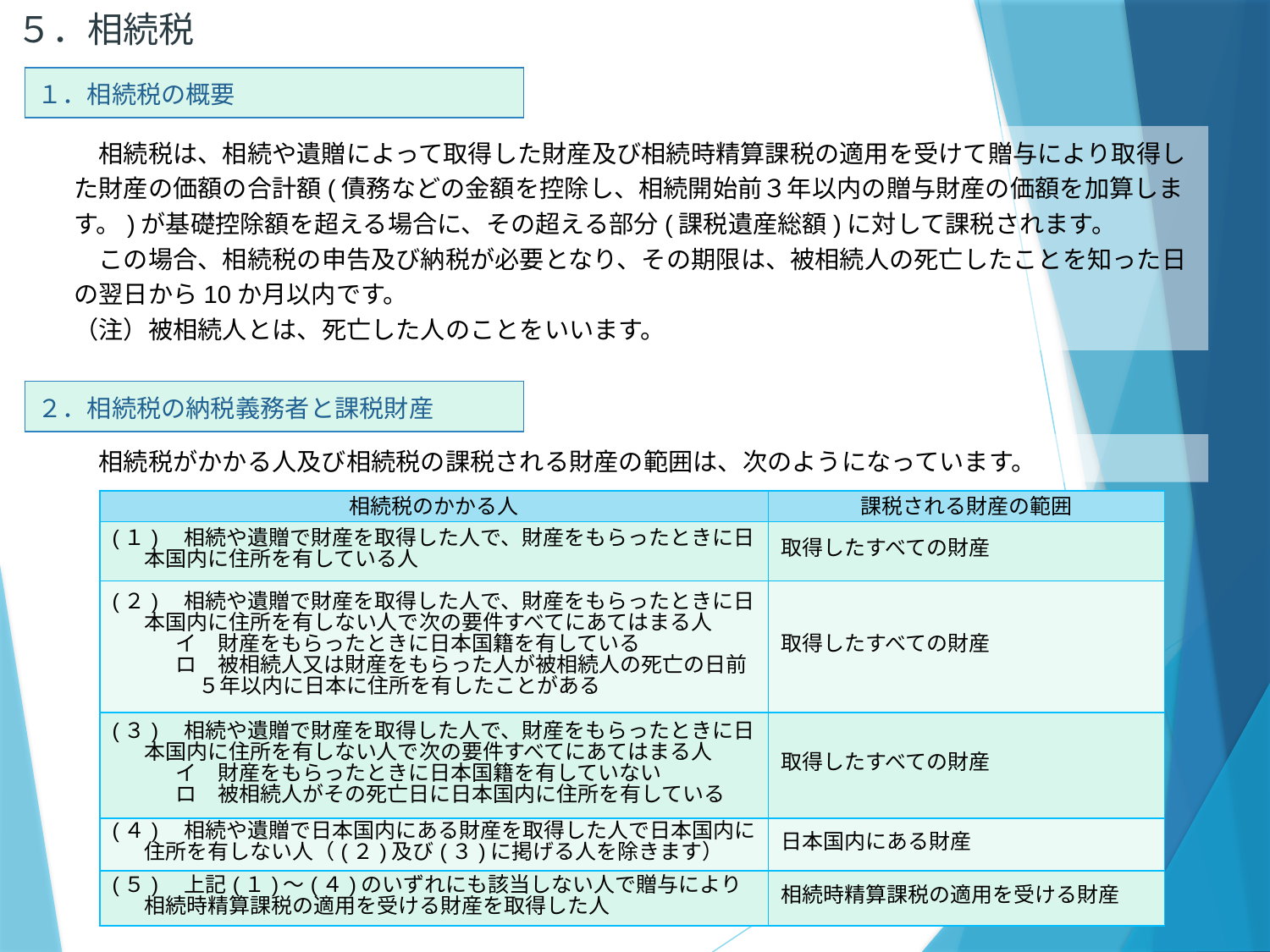

５．相続税
| １．相続税の概要 |
| --- |
　相続税は、相続や遺贈によって取得した財産及び相続時精算課税の適用を受けて贈与により取得した財産の価額の合計額(債務などの金額を控除し、相続開始前３年以内の贈与財産の価額を加算します。)が基礎控除額を超える場合に、その超える部分(課税遺産総額)に対して課税されます。
　この場合、相続税の申告及び納税が必要となり、その期限は、被相続人の死亡したことを知った日の翌日から10か月以内です。
（注）被相続人とは、死亡した人のことをいいます。
| ２．相続税の納税義務者と課税財産 |
| --- |
　相続税がかかる人及び相続税の課税される財産の範囲は、次のようになっています。
| 相続税のかかる人 | 課税される財産の範囲 |
| --- | --- |
| (１)　相続や遺贈で財産を取得した人で、財産をもらったときに日本国内に住所を有している人 | 取得したすべての財産 |
| (２)　相続や遺贈で財産を取得した人で、財産をもらったときに日本国内に住所を有しない人で次の要件すべてにあてはまる人 　　　イ　財産をもらったときに日本国籍を有している 　　　ロ　被相続人又は財産をもらった人が被相続人の死亡の日前５年以内に日本に住所を有したことがある | 取得したすべての財産 |
| (３)　相続や遺贈で財産を取得した人で、財産をもらったときに日本国内に住所を有しない人で次の要件すべてにあてはまる人 　　　イ　財産をもらったときに日本国籍を有していない 　　　ロ　被相続人がその死亡日に日本国内に住所を有している | 取得したすべての財産 |
| (４)　相続や遺贈で日本国内にある財産を取得した人で日本国内に住所を有しない人（(２)及び(３)に掲げる人を除きます） | 日本国内にある財産 |
| (５)　上記(１)～(４)のいずれにも該当しない人で贈与により相続時精算課税の適用を受ける財産を取得した人 | 相続時精算課税の適用を受ける財産 |